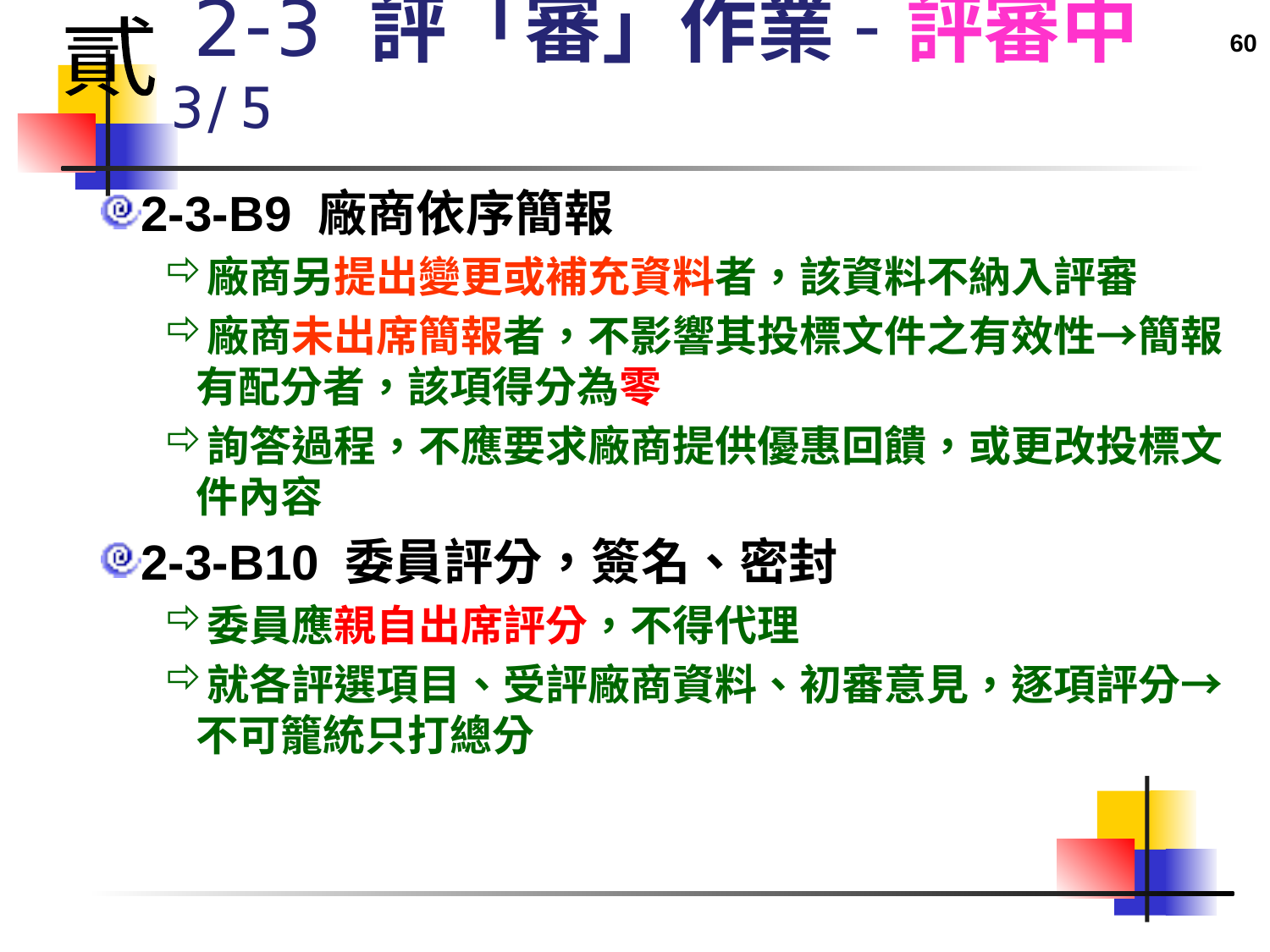

60
貳
# 2-3 評「審」作業-評審中 3/5
2-3-B9 廠商依序簡報
廠商另提出變更或補充資料者，該資料不納入評審
廠商未出席簡報者，不影響其投標文件之有效性→簡報有配分者，該項得分為零
詢答過程，不應要求廠商提供優惠回饋，或更改投標文件內容
2-3-B10 委員評分，簽名、密封
委員應親自出席評分，不得代理
就各評選項目、受評廠商資料、初審意見，逐項評分→不可籠統只打總分